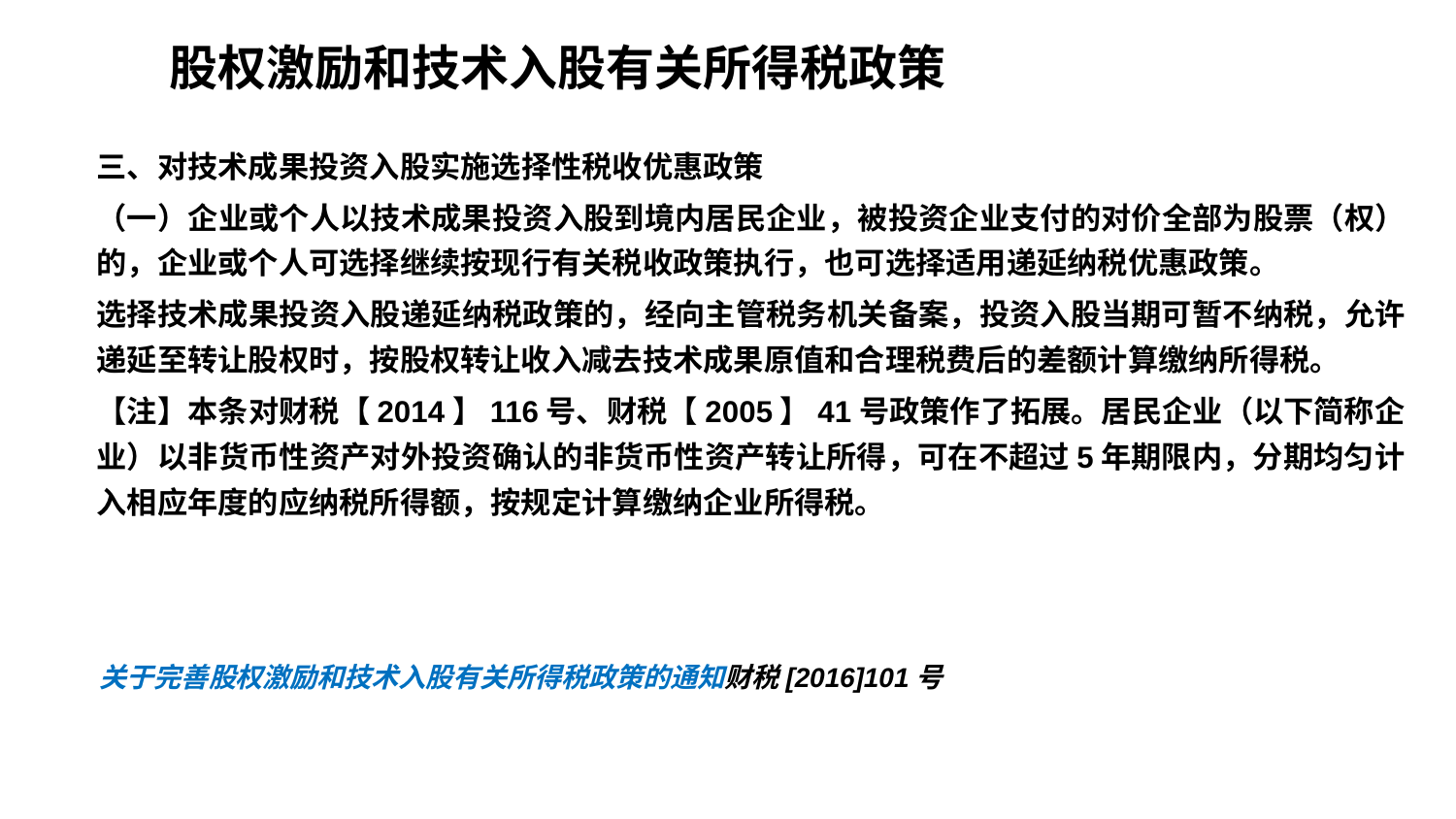

# 股权激励和技术入股有关所得税政策
三、对技术成果投资入股实施选择性税收优惠政策
（一）企业或个人以技术成果投资入股到境内居民企业，被投资企业支付的对价全部为股票（权）的，企业或个人可选择继续按现行有关税收政策执行，也可选择适用递延纳税优惠政策。
选择技术成果投资入股递延纳税政策的，经向主管税务机关备案，投资入股当期可暂不纳税，允许递延至转让股权时，按股权转让收入减去技术成果原值和合理税费后的差额计算缴纳所得税。
【注】本条对财税【2014】116号、财税【2005】41号政策作了拓展。居民企业（以下简称企业）以非货币性资产对外投资确认的非货币性资产转让所得，可在不超过5年期限内，分期均匀计入相应年度的应纳税所得额，按规定计算缴纳企业所得税。
关于完善股权激励和技术入股有关所得税政策的通知财税[2016]101号